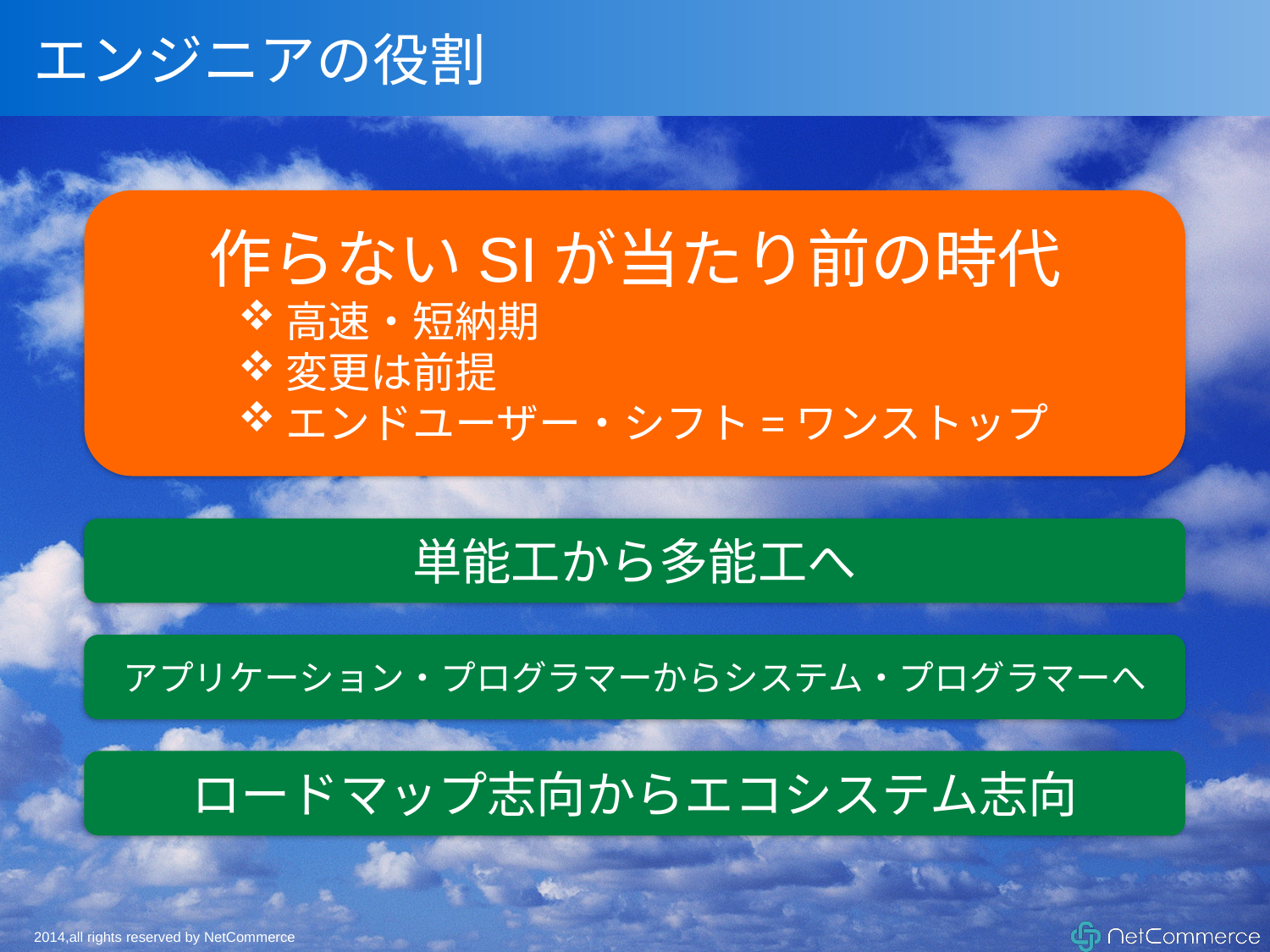

# エンジニアの役割
作らないSIが当たり前の時代
高速・短納期
変更は前提
エンドユーザー・シフト=ワンストップ
単能工から多能工へ
アプリケーション・プログラマーからシステム・プログラマーへ
ロードマップ志向からエコシステム志向